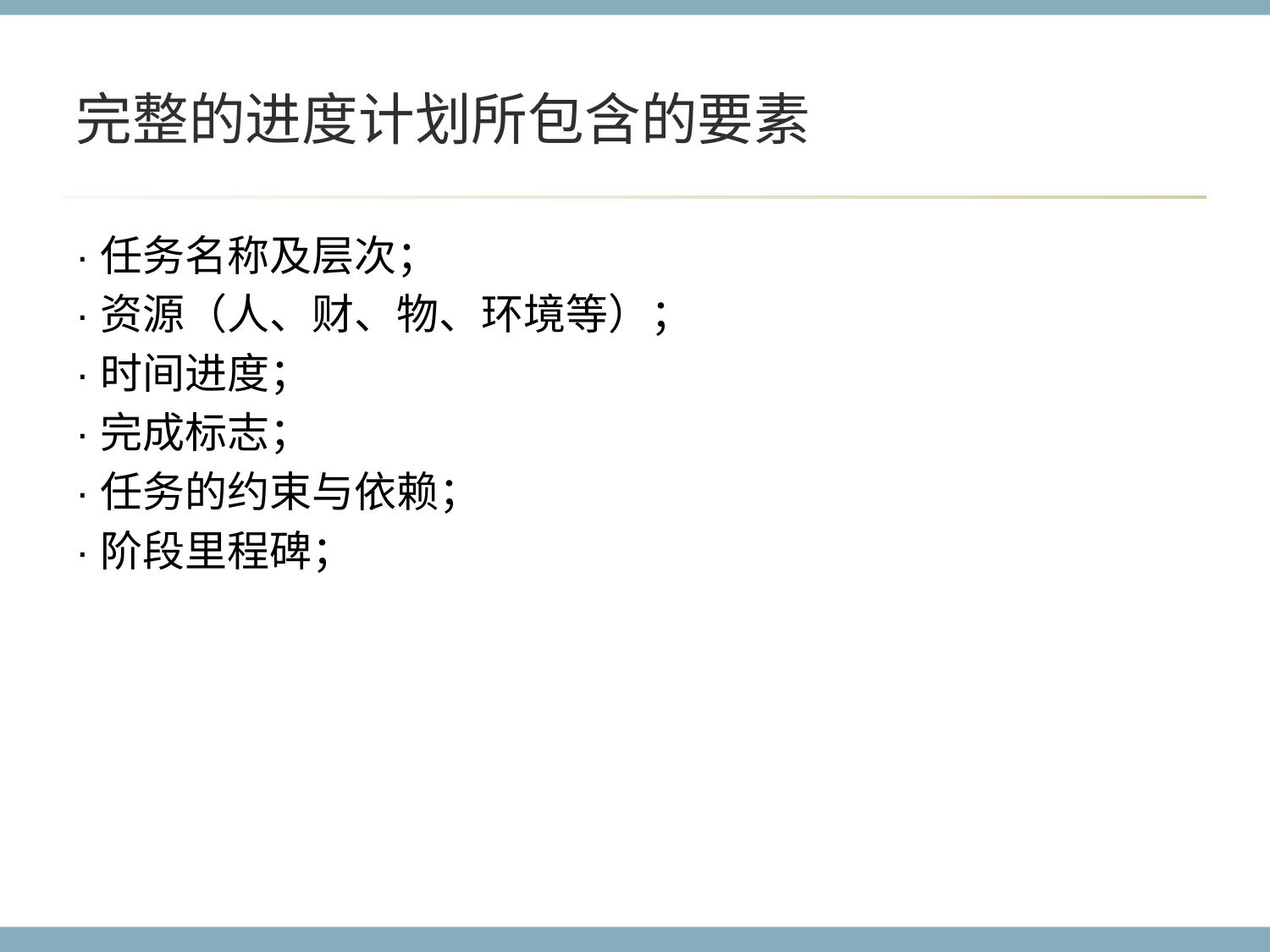

# 完整的进度计划所包含的要素
·任务名称及层次；
·资源（人、财、物、环境等）；
·时间进度；
·完成标志；
·任务的约束与依赖；
·阶段里程碑；